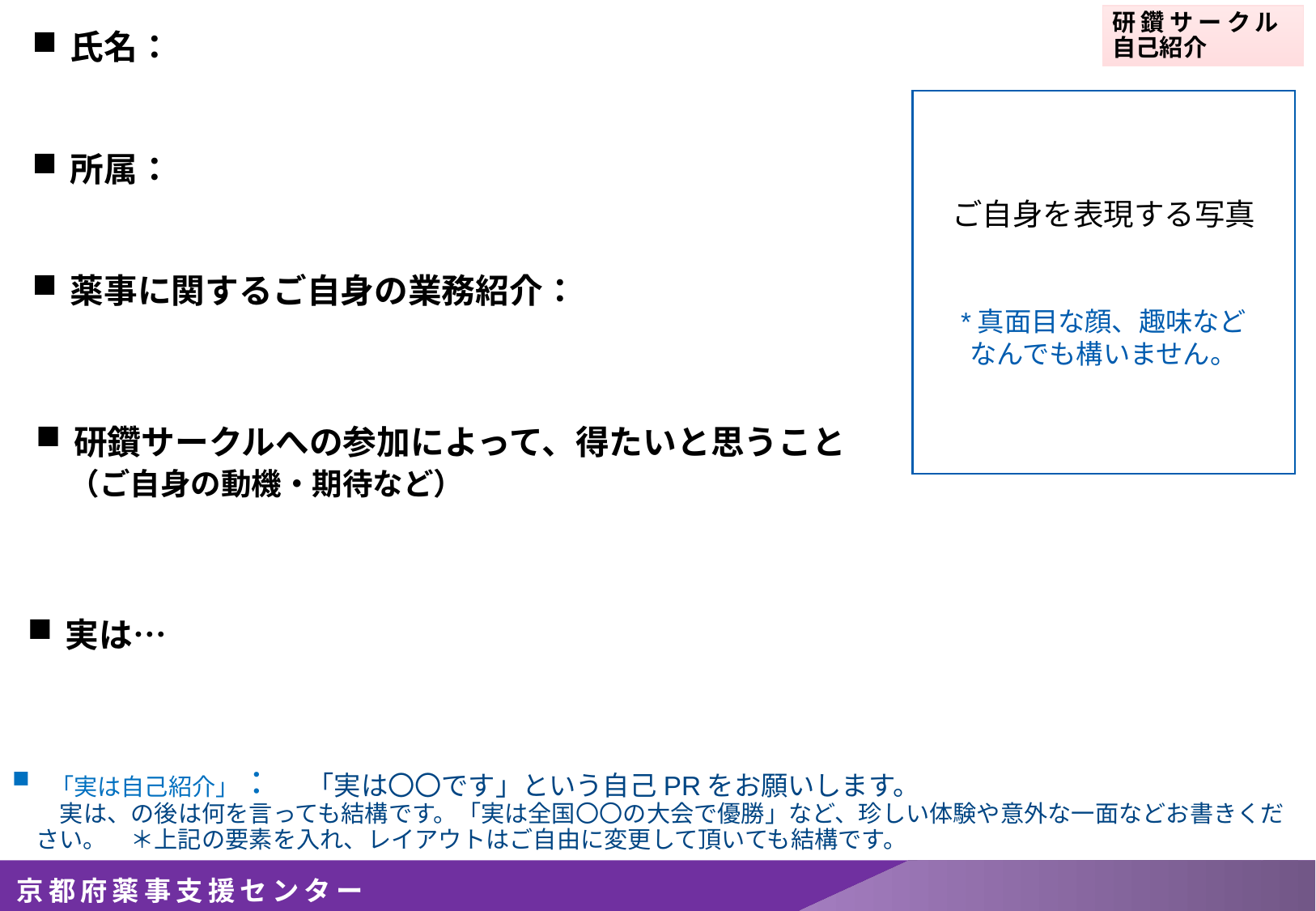

氏名：

所属：

薬事に関するご自身の業務紹介：

ご自身を表現する写真

*真面目な顔、趣味など
なんでも構いません。
研鑽サークルへの参加によって、得たいと思うこと
　（ご自身の動機・期待など）

実は…

「実は自己紹介」：　「実は〇〇です」という自己PRをお願いします。
実は、の後は何を言っても結構です。「実は全国〇〇の大会で優勝」など、珍しい体験や意外な一面などお書きください。　＊上記の要素を入れ、レイアウトはご自由に変更して頂いても結構です。